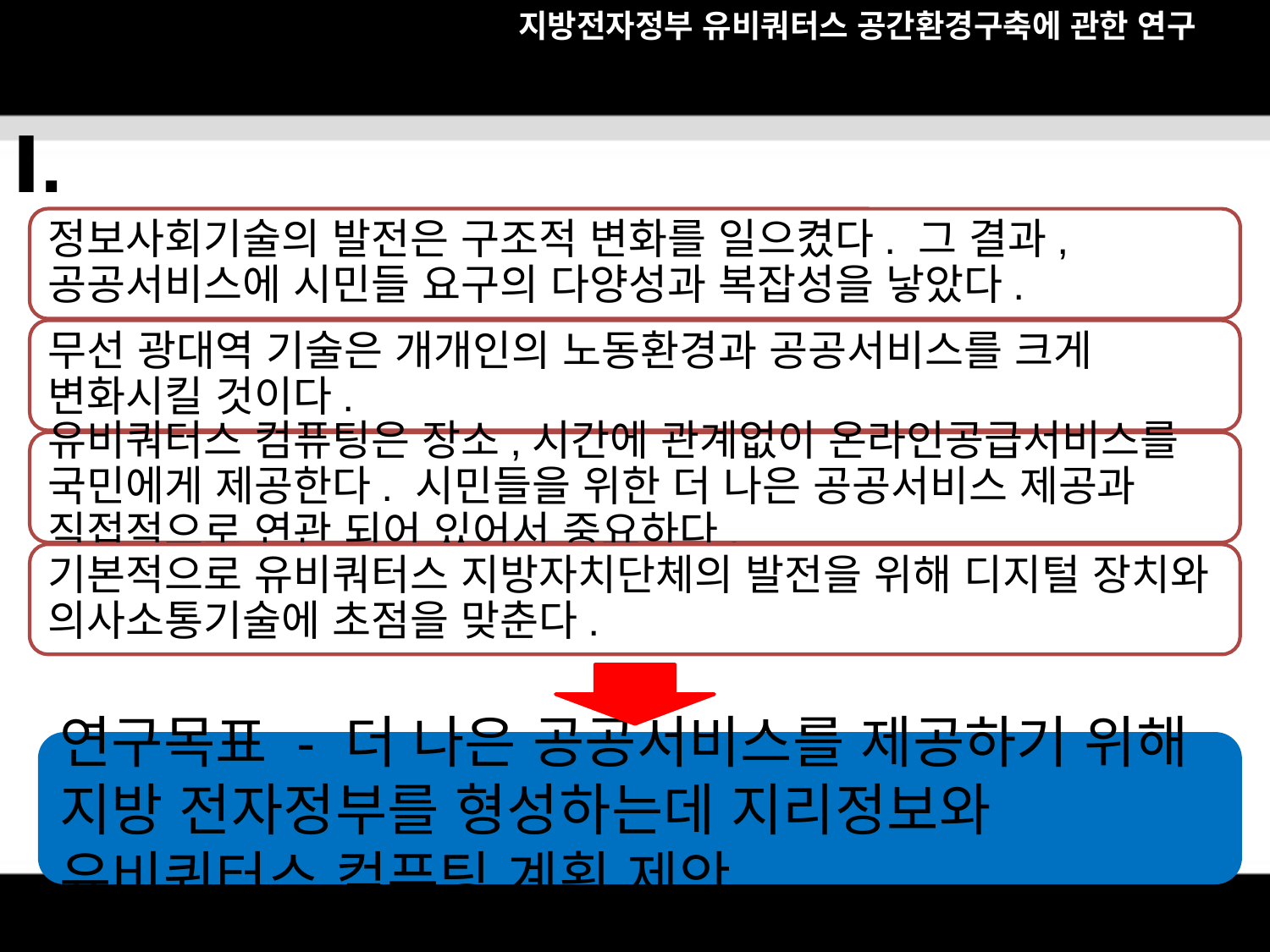

지방전자정부 유비쿼터스 공간환경구축에 관한 연구
Ⅰ. 소개
정보사회기술의 발전은 구조적 변화를 일으켰다. 그 결과, 공공서비스에 시민들 요구의 다양성과 복잡성을 낳았다.
무선 광대역 기술은 개개인의 노동환경과 공공서비스를 크게 변화시킬 것이다.
유비쿼터스 컴퓨팅은 장소,시간에 관계없이 온라인공급서비스를 국민에게 제공한다. 시민들을 위한 더 나은 공공서비스 제공과 직접적으로 연관 되어 있어서 중요하다.
기본적으로 유비쿼터스 지방자치단체의 발전을 위해 디지털 장치와 의사소통기술에 초점을 맞춘다.

연구목표 - 더 나은 공공서비스를 제공하기 위해 지방 전자정부를 형성하는데 지리정보와 유비쿼터스 컴퓨팅 계획 제안